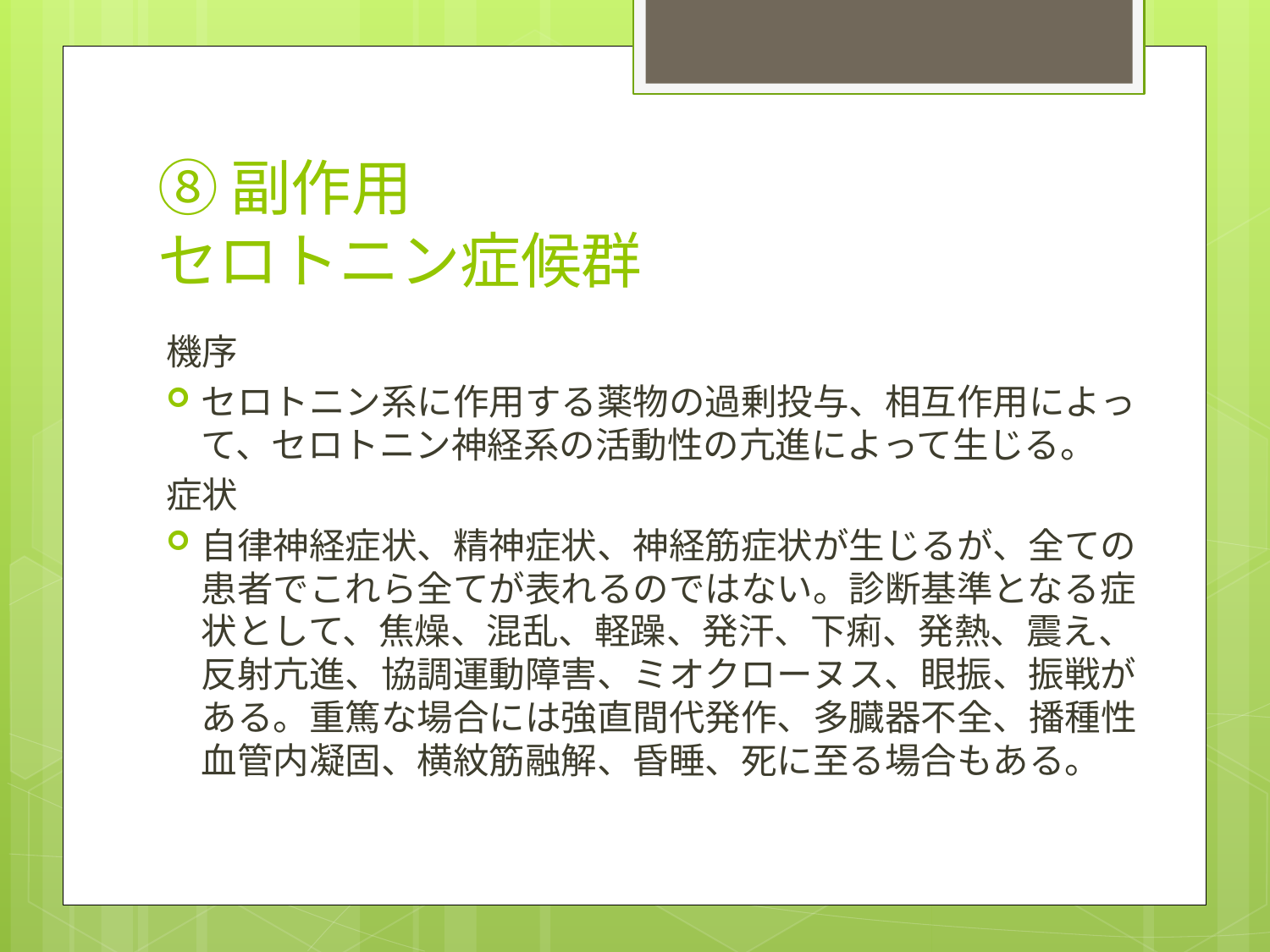

# ⑧副作用 セロトニン症候群
機序
セロトニン系に作用する薬物の過剰投与、相互作用によって、セロトニン神経系の活動性の亢進によって生じる。
症状
自律神経症状、精神症状、神経筋症状が生じるが、全ての患者でこれら全てが表れるのではない。診断基準となる症状として、焦燥、混乱、軽躁、発汗、下痢、発熱、震え、反射亢進、協調運動障害、ミオクローヌス、眼振、振戦がある。重篤な場合には強直間代発作、多臓器不全、播種性血管内凝固、横紋筋融解、昏睡、死に至る場合もある。